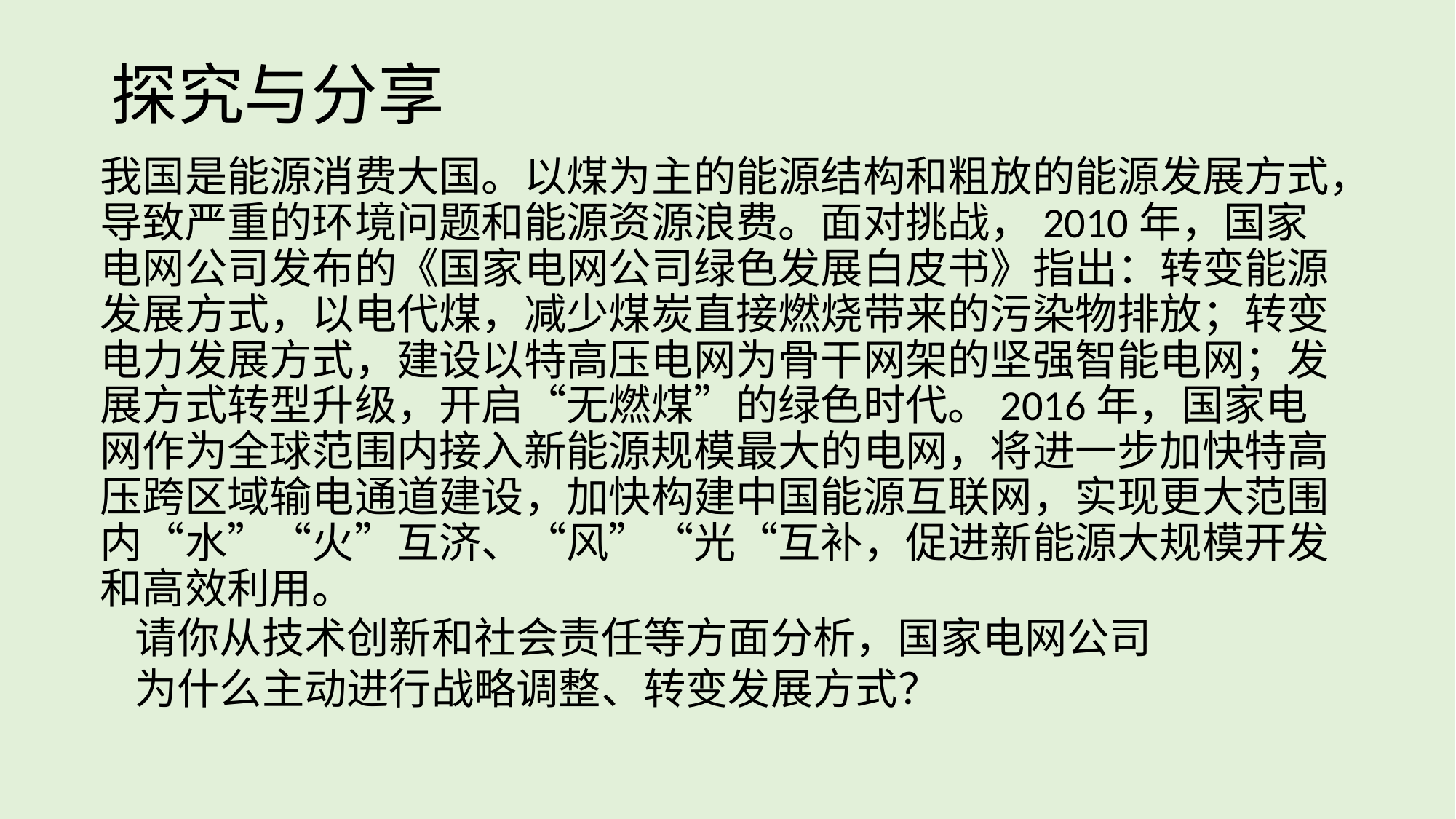

# 探究与分享
我国是能源消费大国。以煤为主的能源结构和粗放的能源发展方式，导致严重的环境问题和能源资源浪费。面对挑战，2010年，国家电网公司发布的《国家电网公司绿色发展白皮书》指出：转变能源发展方式，以电代煤，减少煤炭直接燃烧带来的污染物排放；转变电力发展方式，建设以特高压电网为骨干网架的坚强智能电网；发展方式转型升级，开启“无燃煤”的绿色时代。2016年，国家电网作为全球范围内接入新能源规模最大的电网，将进一步加快特高压跨区域输电通道建设，加快构建中国能源互联网，实现更大范围内“水”“火”互济、“风”“光“互补，促进新能源大规模开发和高效利用。
请你从技术创新和社会责任等方面分析，国家电网公司为什么主动进行战略调整、转变发展方式？